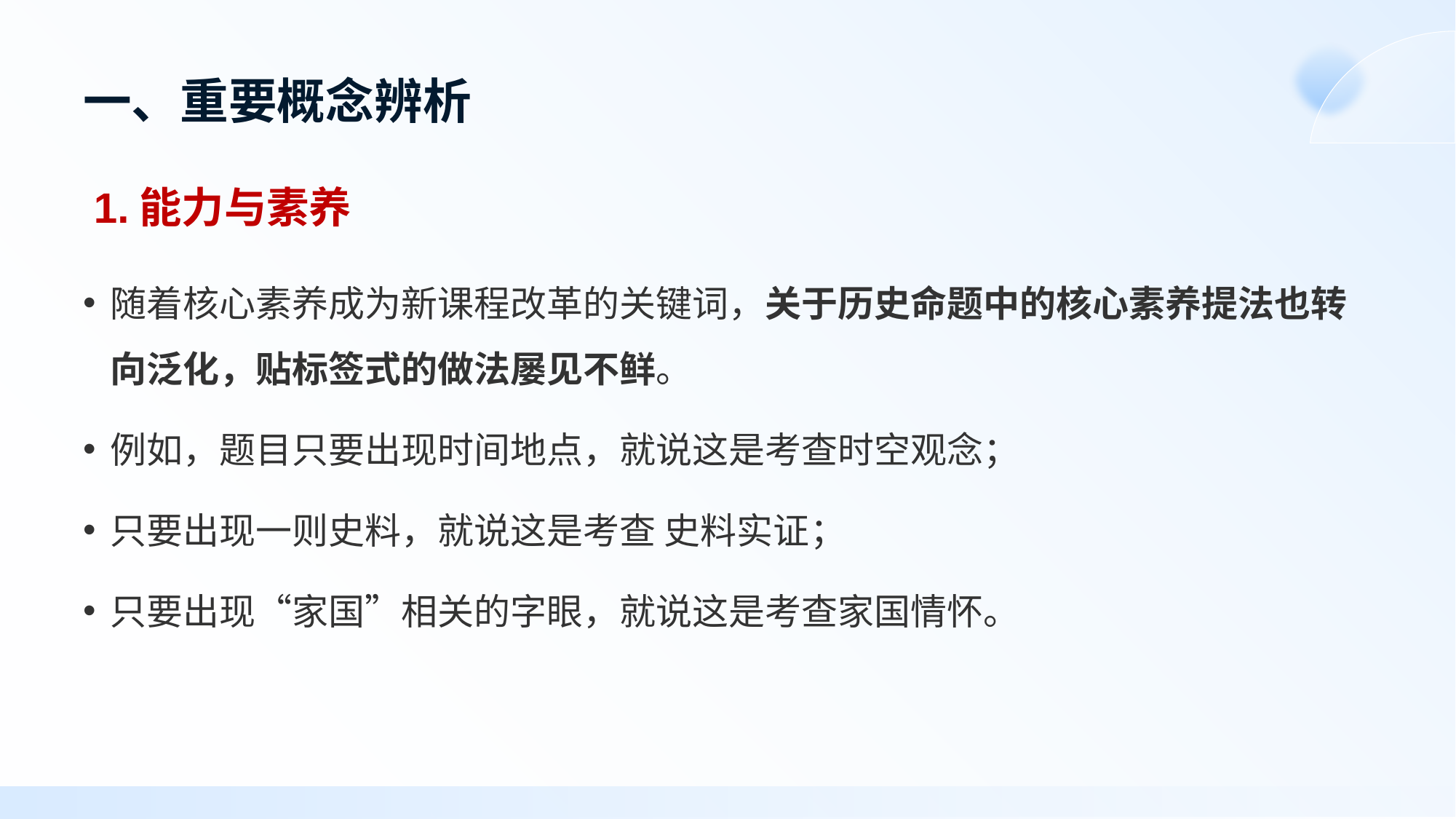

# 一、重要概念辨析
1.能力与素养
随着核心素养成为新课程改革的关键词，关于历史命题中的核心素养提法也转向泛化，贴标签式的做法屡见不鲜。
例如，题目只要出现时间地点，就说这是考查时空观念；
只要出现一则史料，就说这是考查 史料实证；
只要出现“家国”相关的字眼，就说这是考查家国情怀。